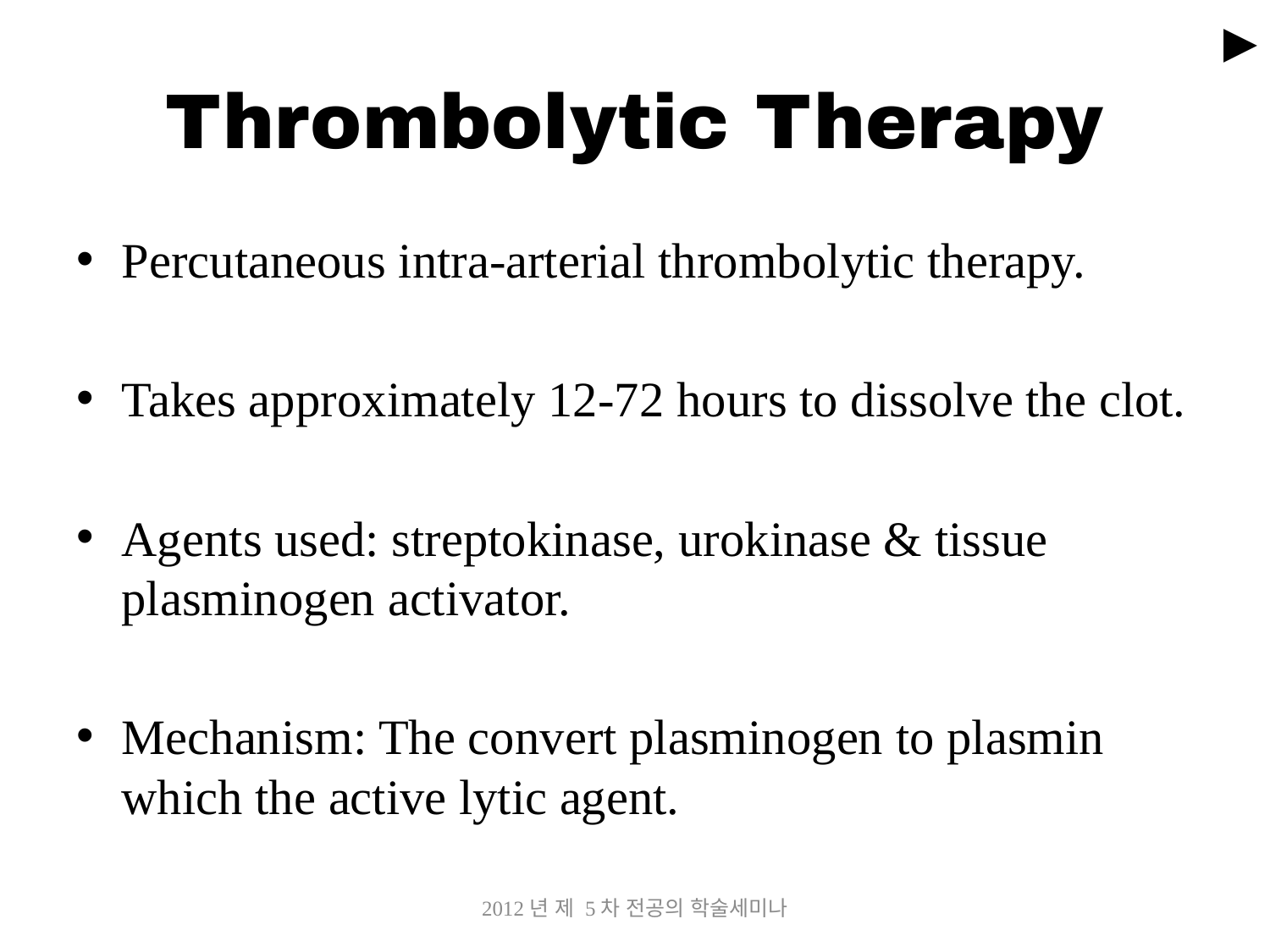

►
# Thrombolytic Therapy
Percutaneous intra-arterial thrombolytic therapy.

Takes approximately 12-72 hours to dissolve the clot.

Agents used: streptokinase, urokinase & tissue plasminogen activator.

Mechanism: The convert plasminogen to plasmin which the active lytic agent.

2012년 제 5차 전공의 학술세미나